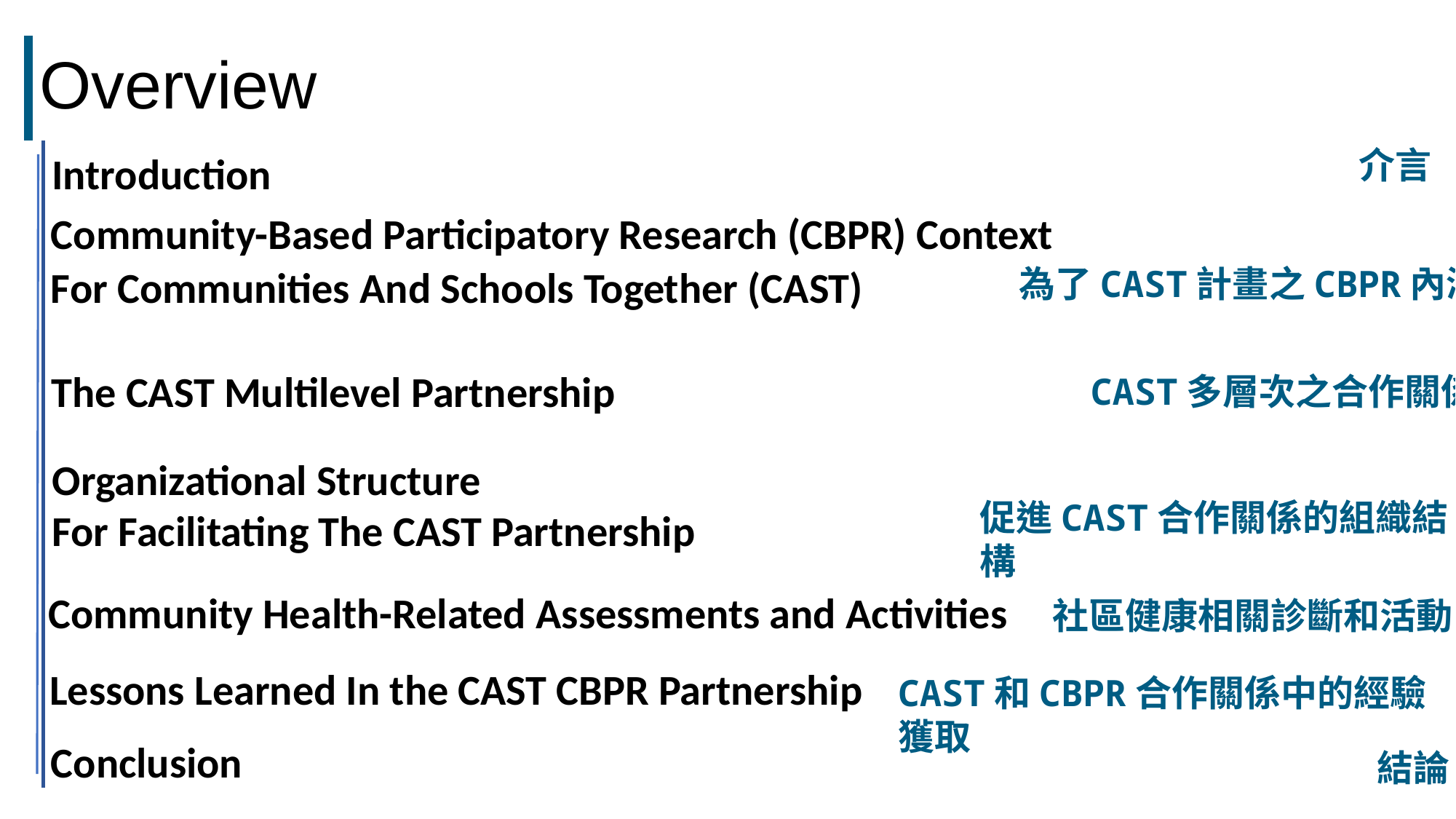

Overview
介言
Introduction
Community-Based Participatory Research (CBPR) Context
For Communities And Schools Together (CAST)
為了CAST計畫之CBPR內涵
The CAST Multilevel Partnership
CAST多層次之合作關係
Organizational Structure
For Facilitating The CAST Partnership
促進CAST合作關係的組織結構
Community Health-Related Assessments and Activities
社區健康相關診斷和活動
Lessons Learned In the CAST CBPR Partnership
CAST和CBPR合作關係中的經驗獲取
Conclusion
結論